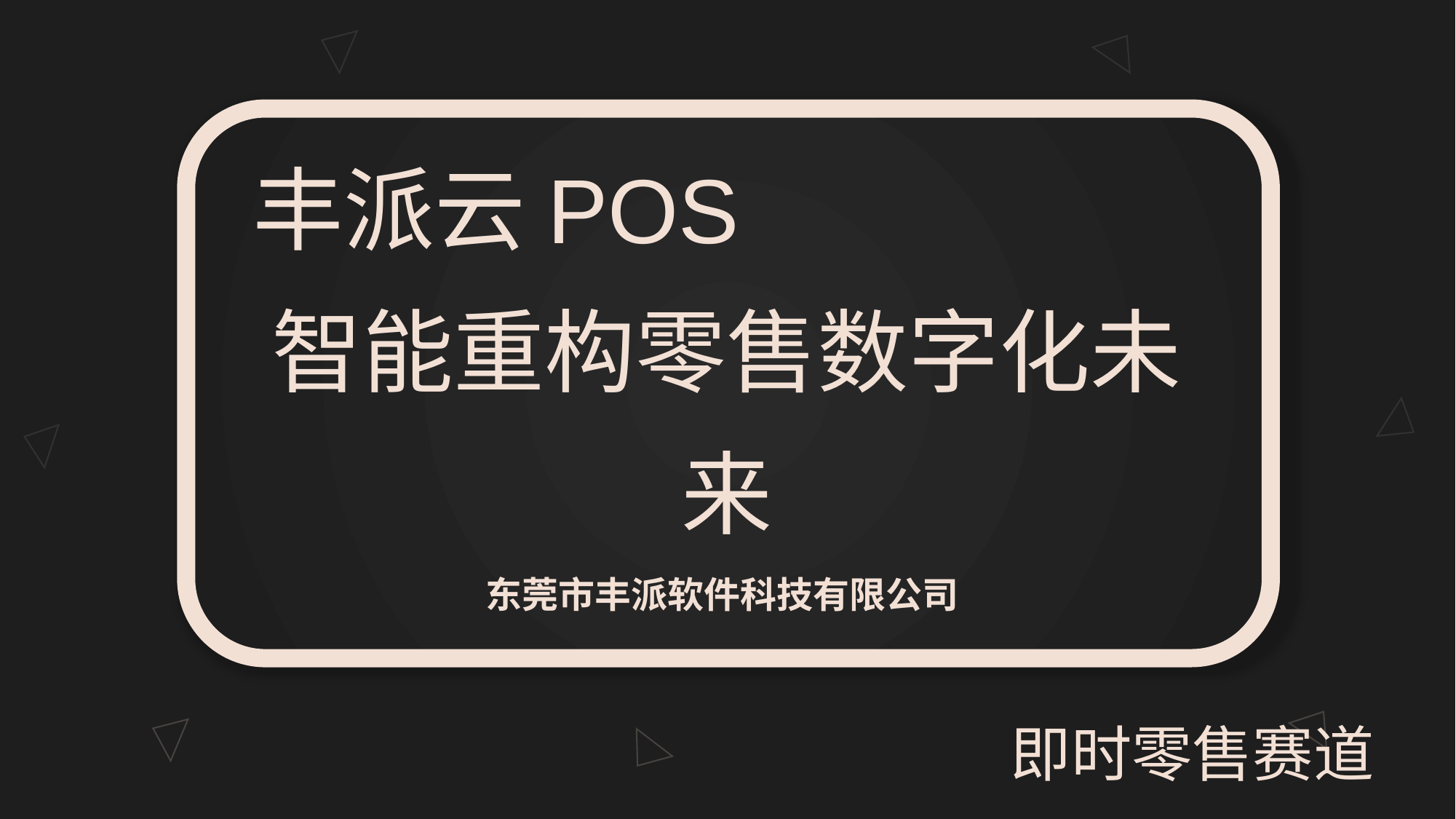

丰派云POS
智能重构零售数字化未来

东莞市丰派软件科技有限公司

即时零售赛道